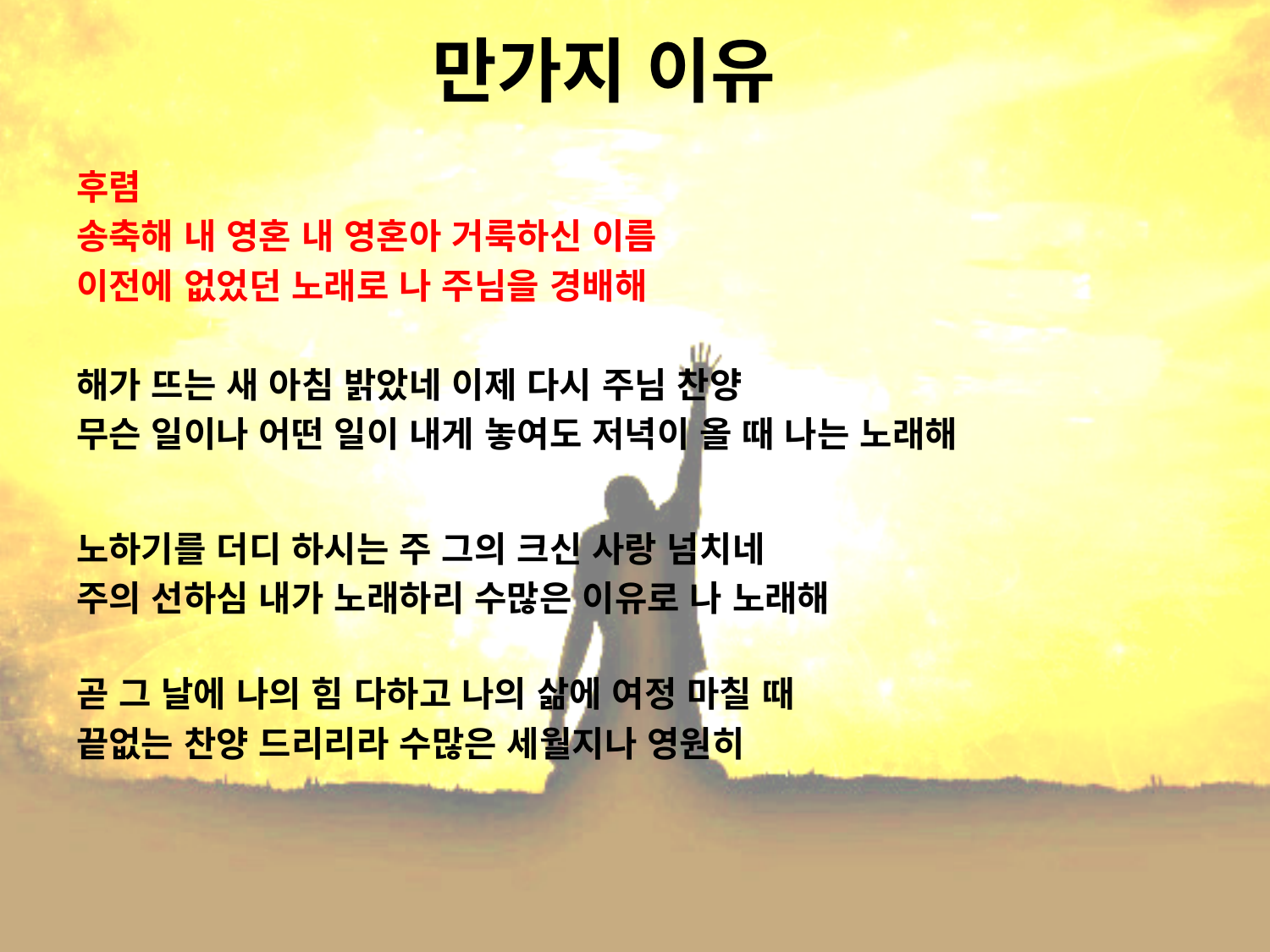

# 만가지 이유
후렴
송축해 내 영혼 내 영혼아 거룩하신 이름
이전에 없었던 노래로 나 주님을 경배해

해가 뜨는 새 아침 밝았네 이제 다시 주님 찬양
무슨 일이나 어떤 일이 내게 놓여도 저녁이 올 때 나는 노래해
노하기를 더디 하시는 주 그의 크신 사랑 넘치네
주의 선하심 내가 노래하리 수많은 이유로 나 노래해
곧 그 날에 나의 힘 다하고 나의 삶에 여정 마칠 때
끝없는 찬양 드리리라 수많은 세월지나 영원히